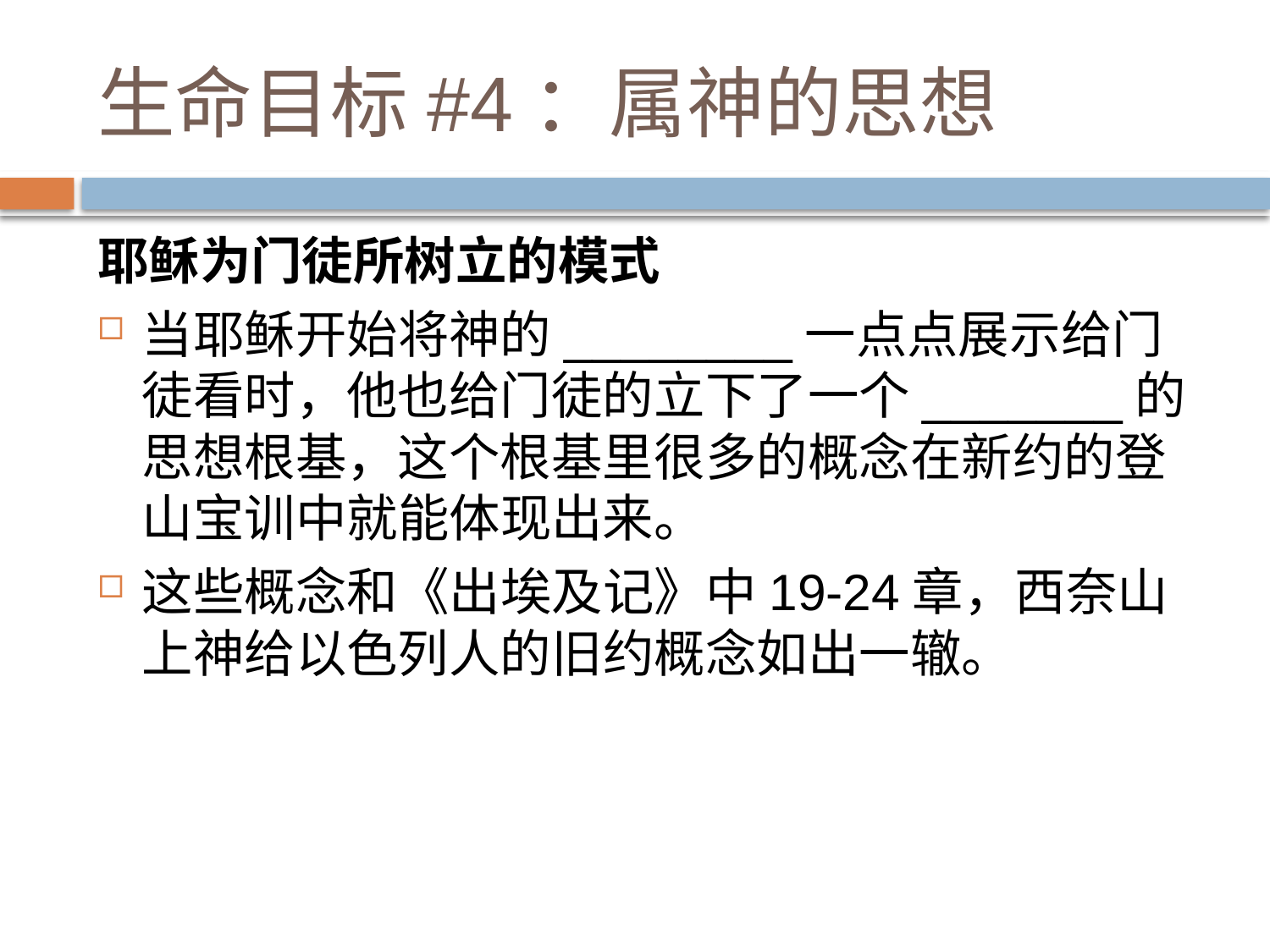

# 生命目标#4：属神的思想
耶稣为门徒所树立的模式
当耶稣开始将神的________一点点展示给门徒看时，他也给门徒的立下了一个_______的思想根基，这个根基里很多的概念在新约的登山宝训中就能体现出来。
这些概念和《出埃及记》中19-24章，西奈山上神给以色列人的旧约概念如出一辙。